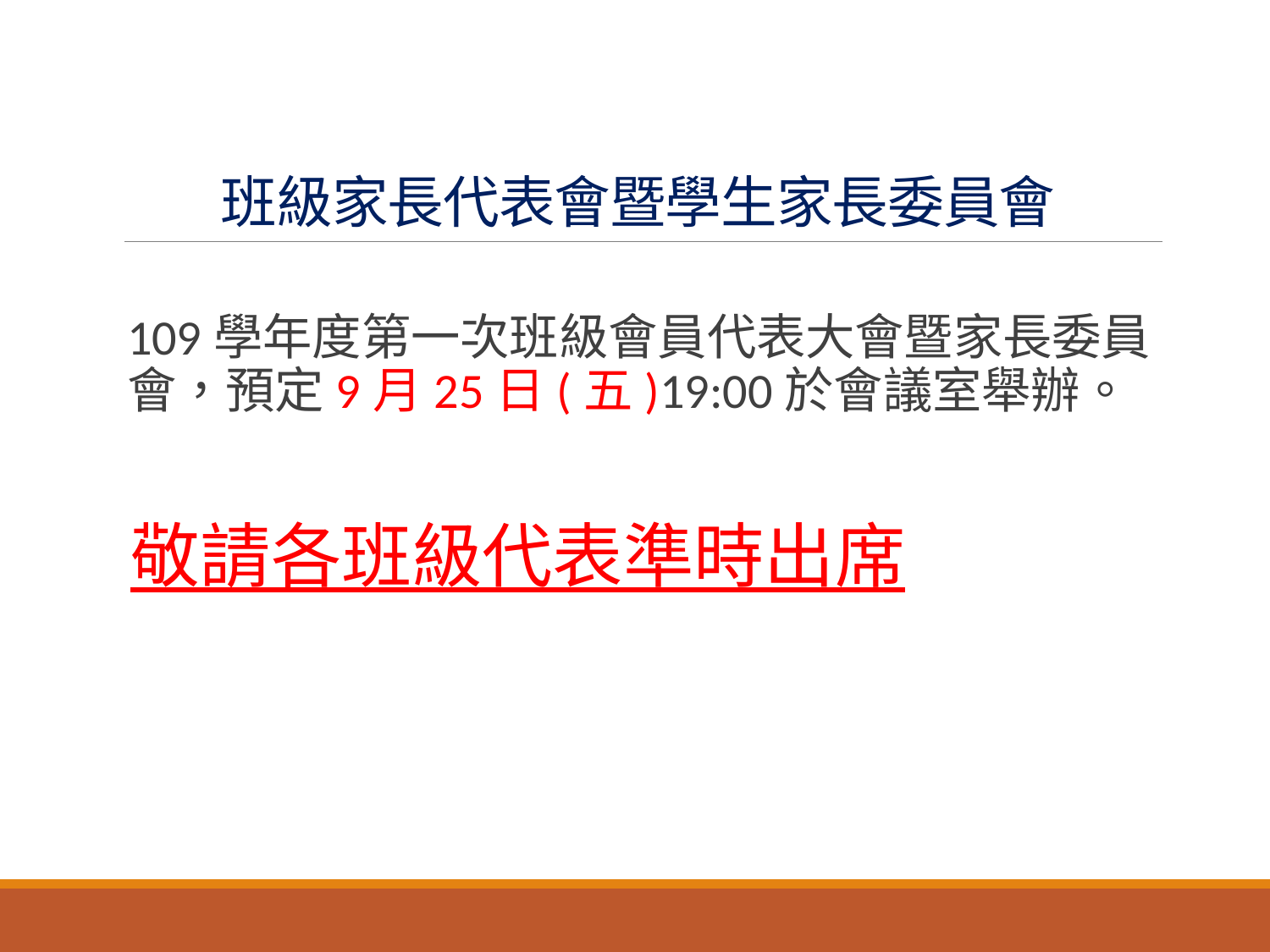

# 班級家長代表會暨學生家長委員會
109學年度第一次班級會員代表大會暨家長委員會，預定9月25日(五)19:00於會議室舉辦。

敬請各班級代表準時出席